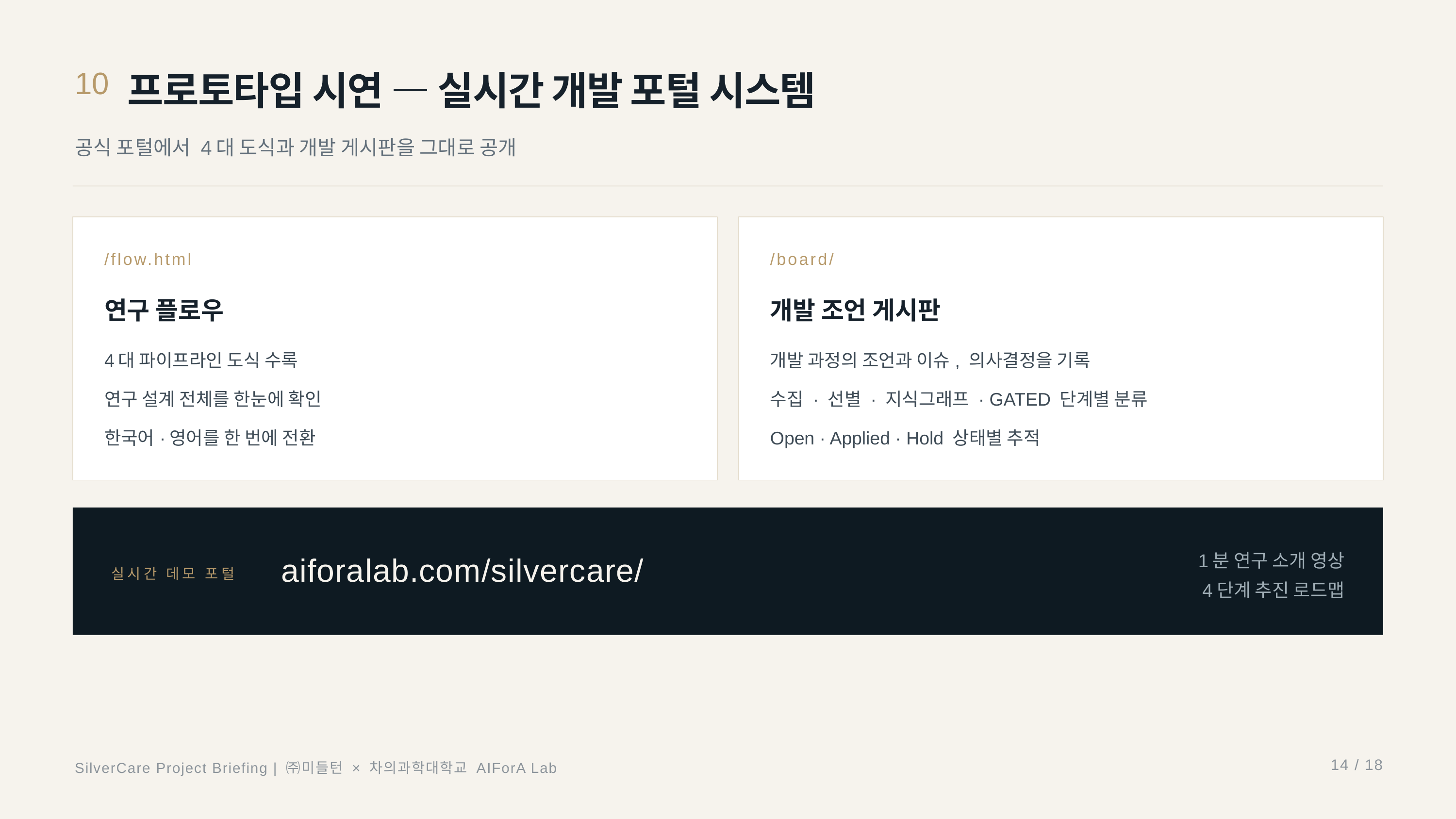

프로토타입 시연 — 실시간 개발 포털 시스템
10
공식 포털에서 4대 도식과 개발 게시판을 그대로 공개

/flow.html
/board/
연구 플로우
개발 조언 게시판
4대 파이프라인 도식 수록
개발 과정의 조언과 이슈, 의사결정을 기록
연구 설계 전체를 한눈에 확인
수집 · 선별 · 지식그래프 · GATED 단계별 분류
한국어·영어를 한 번에 전환
Open · Applied · Hold 상태별 추적

1분 연구 소개 영상 4단계 추진 로드맵
aiforalab.com/silvercare/
실시간 데모 포털
SilverCare Project Briefing | ㈜미들턴 × 차의과학대학교 AIForA Lab
14 / 18